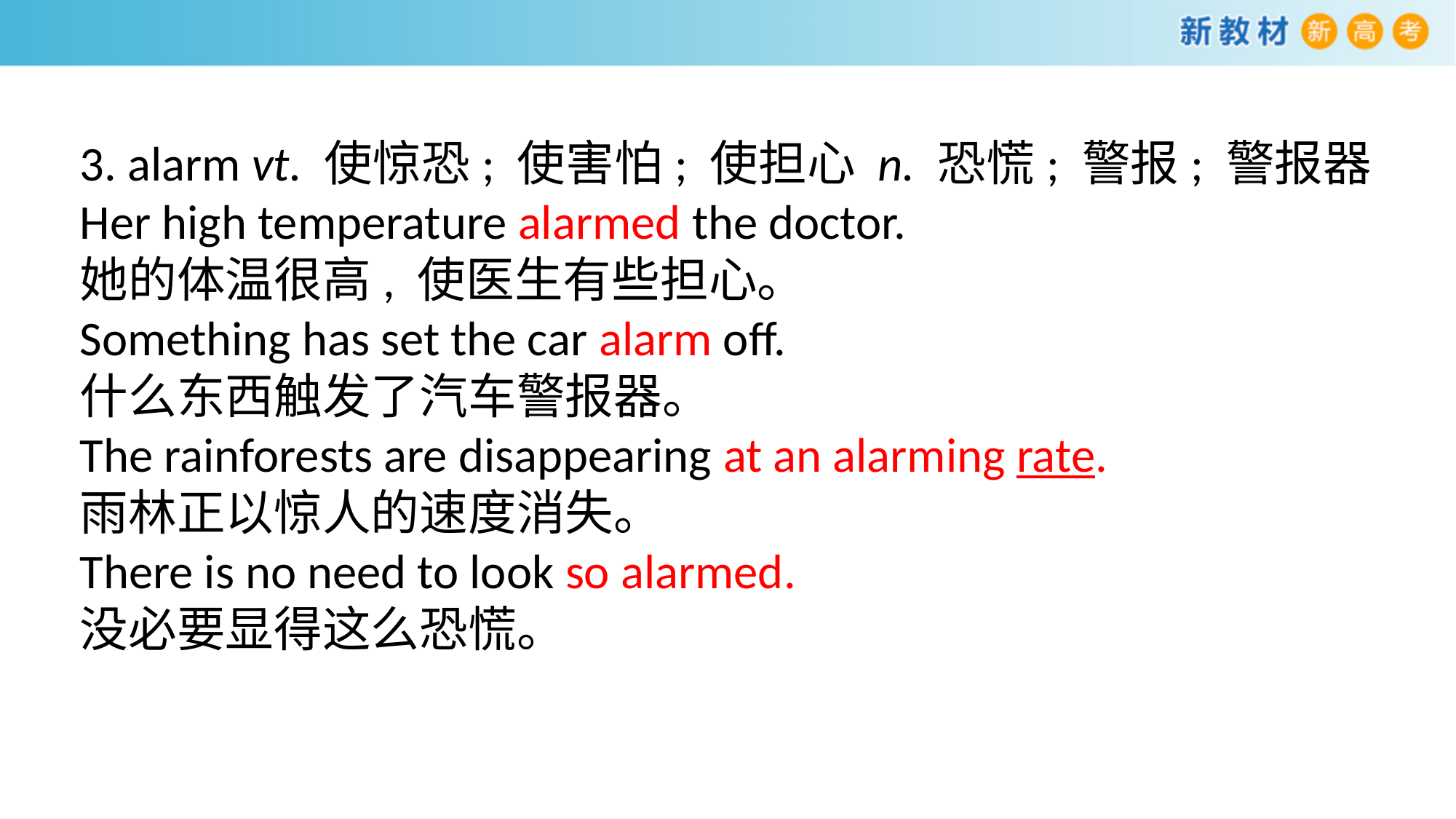

3. alarm vt. 使惊恐; 使害怕; 使担心 n. 恐慌; 警报; 警报器
Her high temperature alarmed the doctor.
她的体温很高, 使医生有些担心。
Something has set the car alarm off.
什么东西触发了汽车警报器。
The rainforests are disappearing at an alarming rate.
雨林正以惊人的速度消失。
There is no need to look so alarmed.
没必要显得这么恐慌。